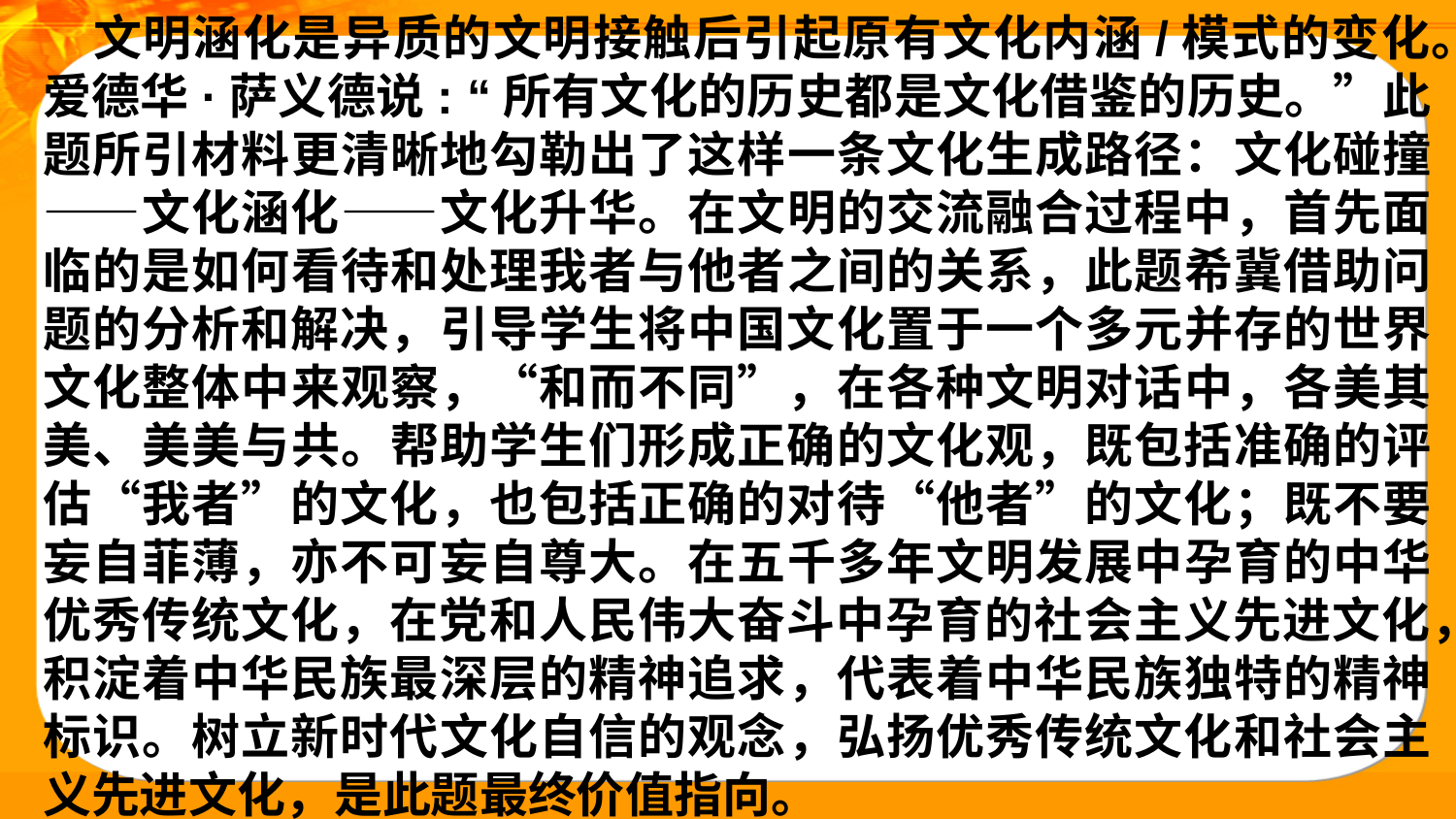

文明涵化是异质的文明接触后引起原有文化内涵/模式的变化。爱德华·萨义德说: “所有文化的历史都是文化借鉴的历史。”此题所引材料更清晰地勾勒出了这样一条文化生成路径：文化碰撞——文化涵化——文化升华。在文明的交流融合过程中，首先面临的是如何看待和处理我者与他者之间的关系，此题希冀借助问题的分析和解决，引导学生将中国文化置于一个多元并存的世界文化整体中来观察，“和而不同”，在各种文明对话中，各美其美、美美与共。帮助学生们形成正确的文化观，既包括准确的评估“我者”的文化，也包括正确的对待“他者”的文化；既不要妄自菲薄，亦不可妄自尊大。在五千多年文明发展中孕育的中华优秀传统文化，在党和人民伟大奋斗中孕育的社会主义先进文化，积淀着中华民族最深层的精神追求，代表着中华民族独特的精神标识。树立新时代文化自信的观念，弘扬优秀传统文化和社会主义先进文化，是此题最终价值指向。